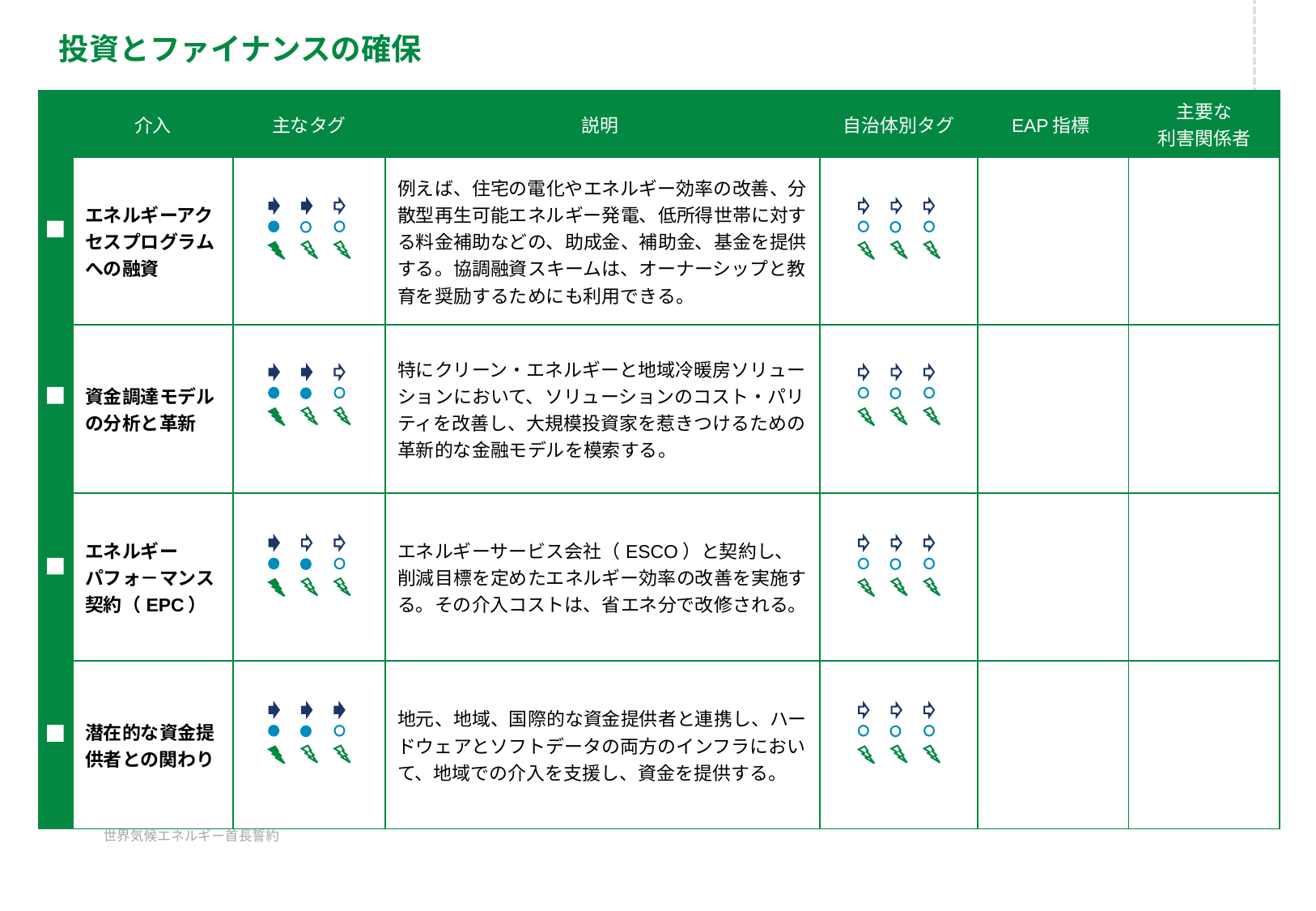

投資とファイナンスの確保
|  | 介入 | 主なタグ | 説明 | 自治体別タグ | EAP指標 | 主要な 利害関係者 |
| --- | --- | --- | --- | --- | --- | --- |
|  | エネルギーアクセスプログラムへの融資 |  | 例えば、住宅の電化やエネルギー効率の改善、分散型再生可能エネルギー発電、低所得世帯に対する料金補助などの、助成金、補助金、基金を提供する。協調融資スキームは、オーナーシップと教育を奨励するためにも利用できる。 |  |  |  |
|  | 資金調達モデルの分析と革新 |  | 特にクリーン・エネルギーと地域冷暖房ソリューションにおいて、ソリューションのコスト・パリティを改善し、大規模投資家を惹きつけるための革新的な金融モデルを模索する。 |  |  |  |
|  | エネルギー パフォ－マンス契約（EPC） |  | エネルギーサービス会社（ESCO）と契約し、削減目標を定めたエネルギー効率の改善を実施する。その介入コストは、省エネ分で改修される。 |  |  |  |
|  | 潜在的な資金提供者との関わり |  | 地元、地域、国際的な資金提供者と連携し、ハードウェアとソフトデータの両方のインフラにおいて、地域での介入を支援し、資金を提供する。 |  |  |  |